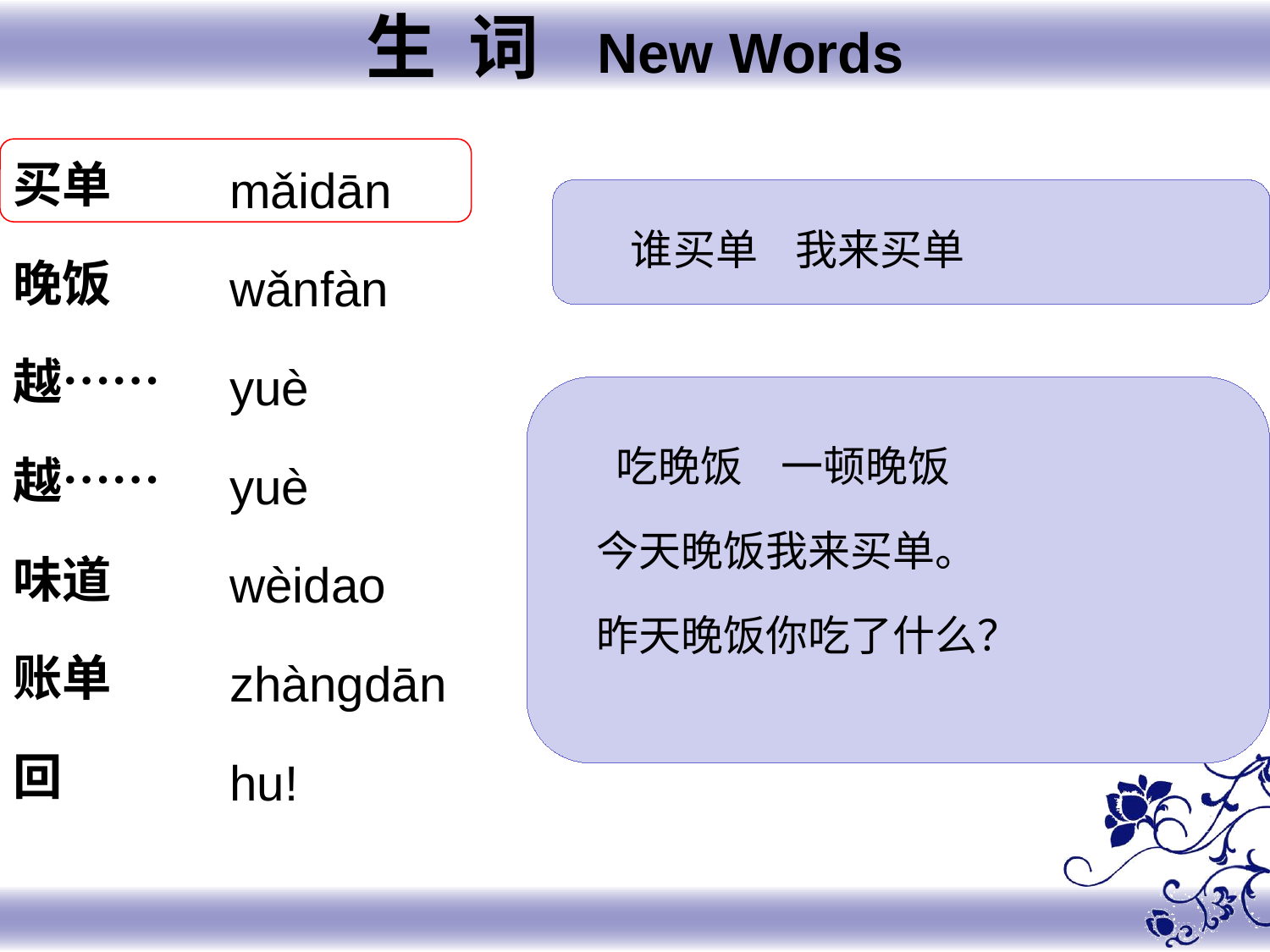

生  词   New Words
买单
晚饭
越……
越……
味道
账单
回
mǎidān
wǎnfàn
yuè
yuè
wèidao
zhàngdān
hu!

谁买单    我来买单

 吃晚饭    一顿晚饭
今天晚饭我来买单。
昨天晚饭你吃了什么？